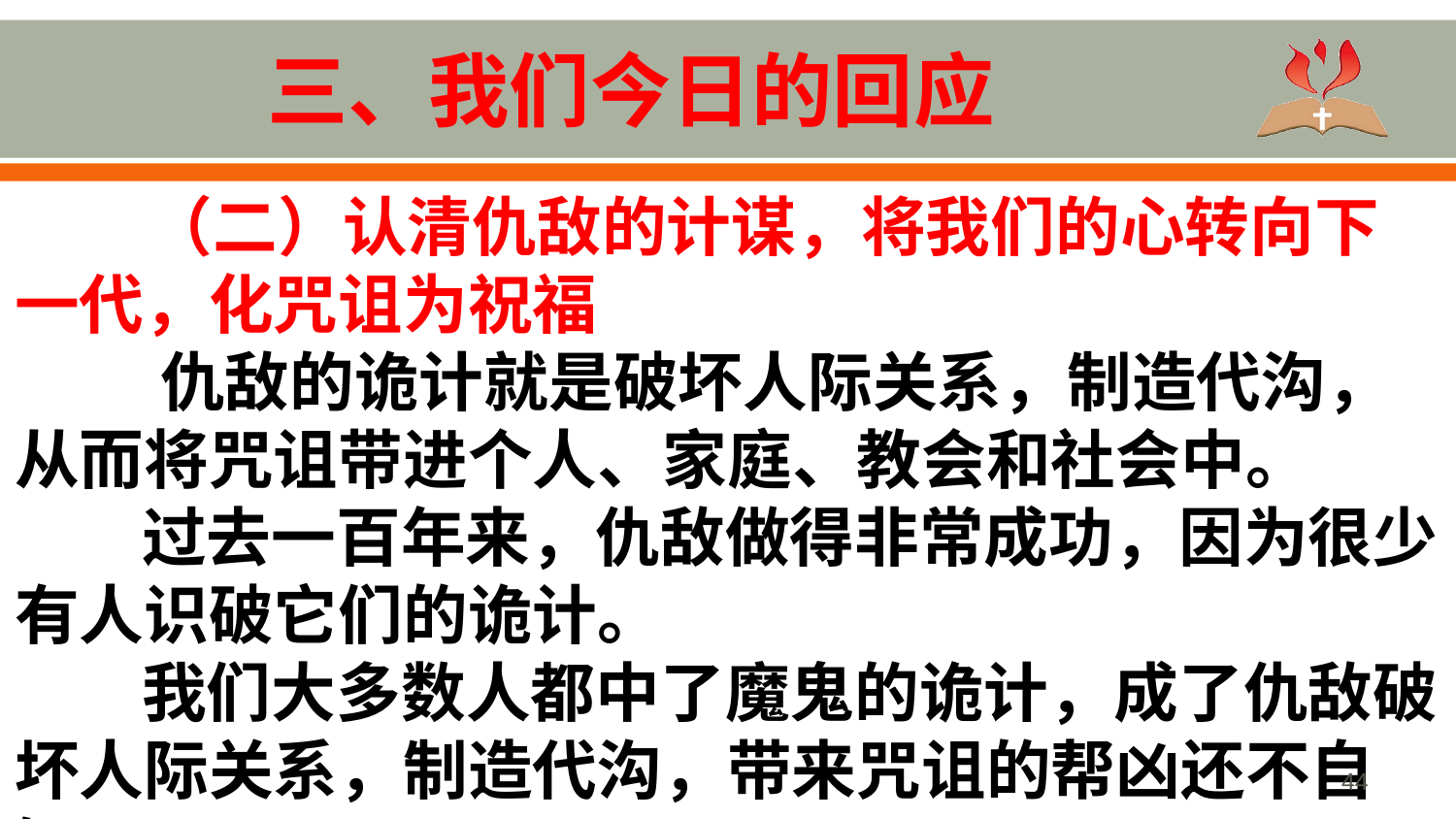

# 三、我们今日的回应
        （二）认清仇敌的计谋，将我们的心转向下一代，化咒诅为祝福
	仇敌的诡计就是破坏人际关系，制造代沟，从而将咒诅带进个人、家庭、教会和社会中。
过去一百年来，仇敌做得非常成功，因为很少有人识破它们的诡计。
我们大多数人都中了魔鬼的诡计，成了仇敌破坏人际关系，制造代沟，带来咒诅的帮凶还不自知。

44